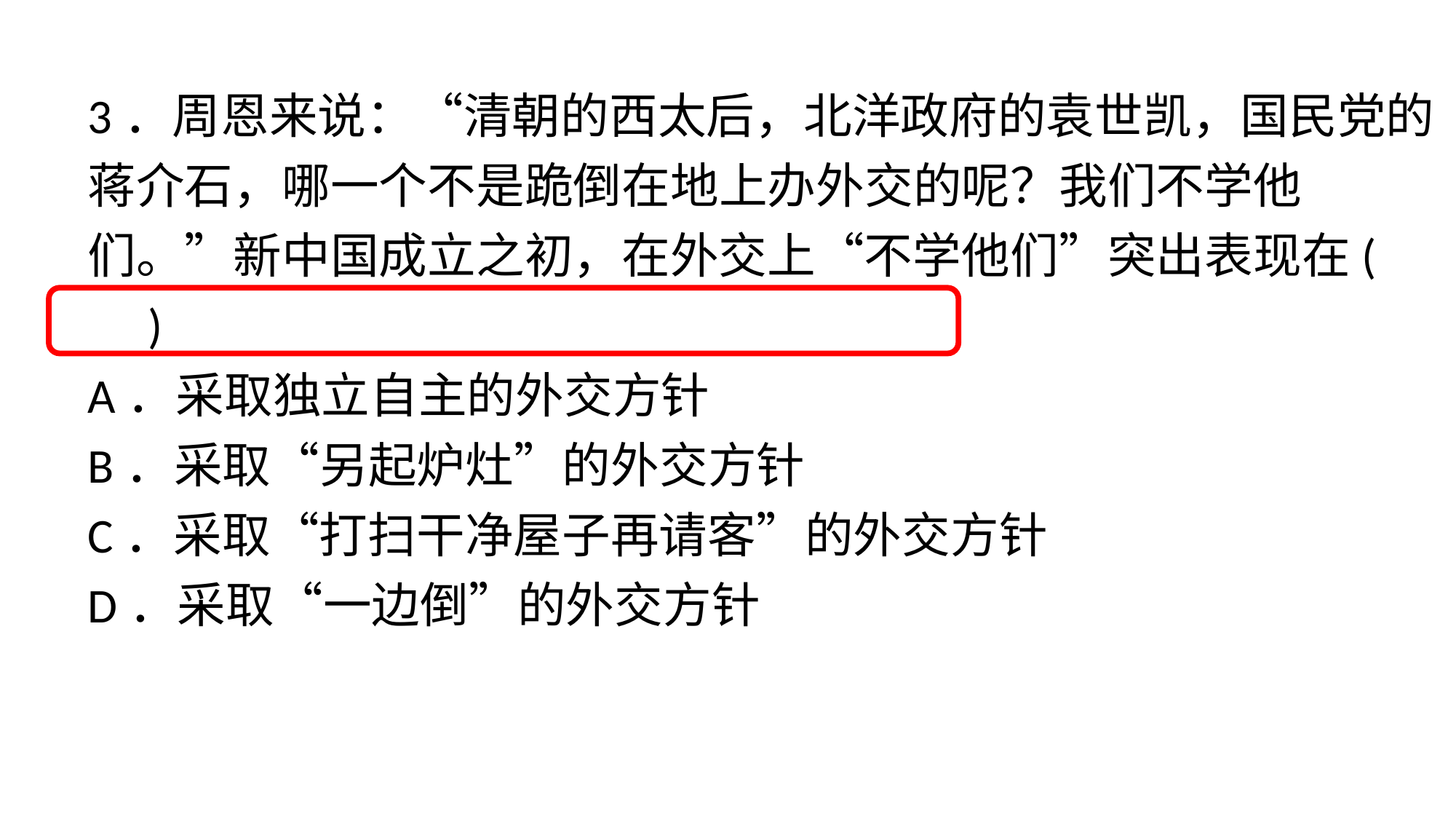

3．周恩来说：“清朝的西太后，北洋政府的袁世凯，国民党的蒋介石，哪一个不是跪倒在地上办外交的呢？我们不学他们。”新中国成立之初，在外交上“不学他们”突出表现在(　　)
A．采取独立自主的外交方针
B．采取“另起炉灶”的外交方针
C．采取“打扫干净屋子再请客”的外交方针
D．采取“一边倒”的外交方针